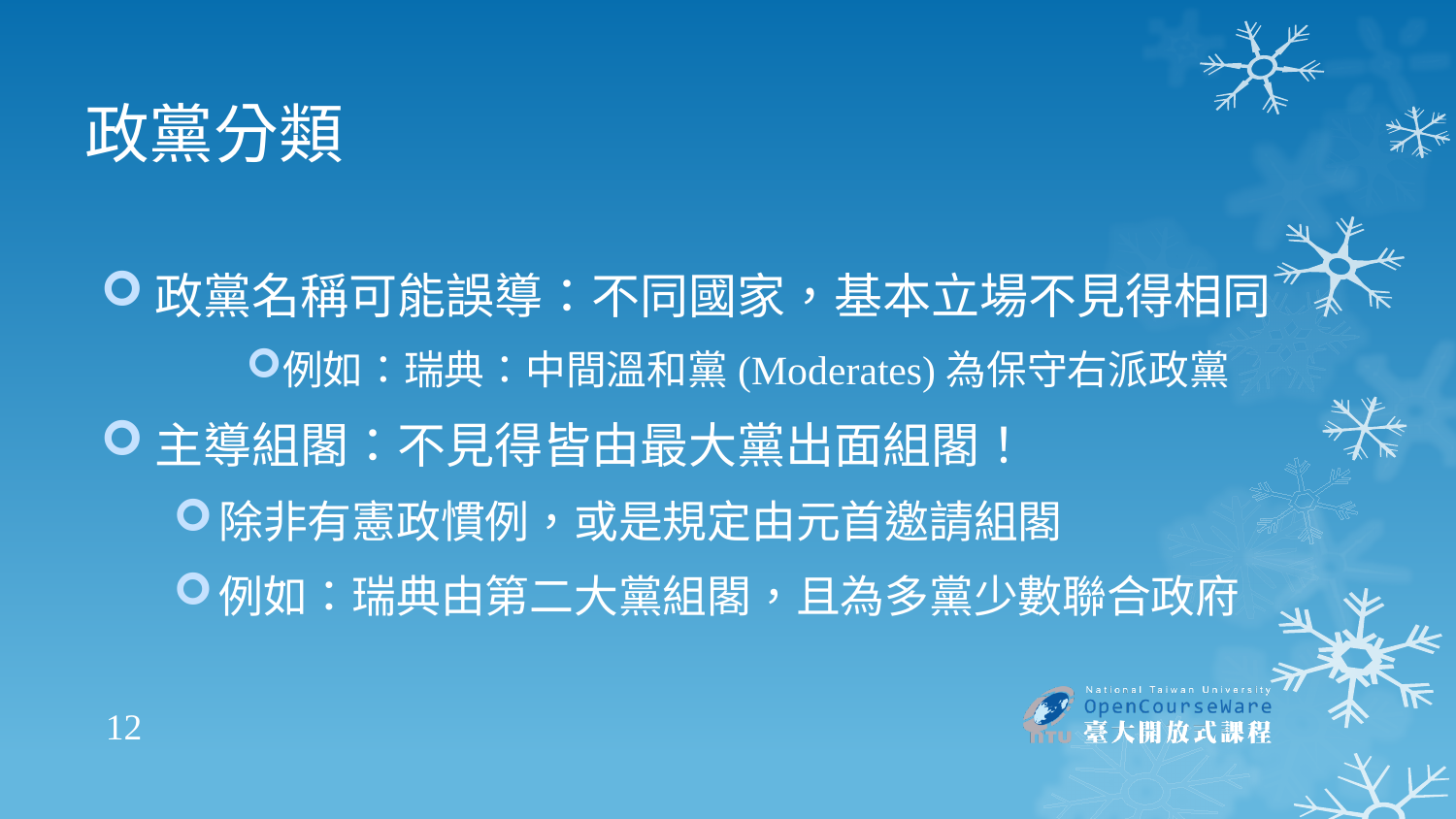

# 政黨分類
政黨名稱可能誤導：不同國家，基本立場不見得相同
例如：瑞典：中間溫和黨(Moderates)為保守右派政黨
主導組閣：不見得皆由最大黨出面組閣！
除非有憲政慣例，或是規定由元首邀請組閣
例如：瑞典由第二大黨組閣，且為多黨少數聯合政府
12